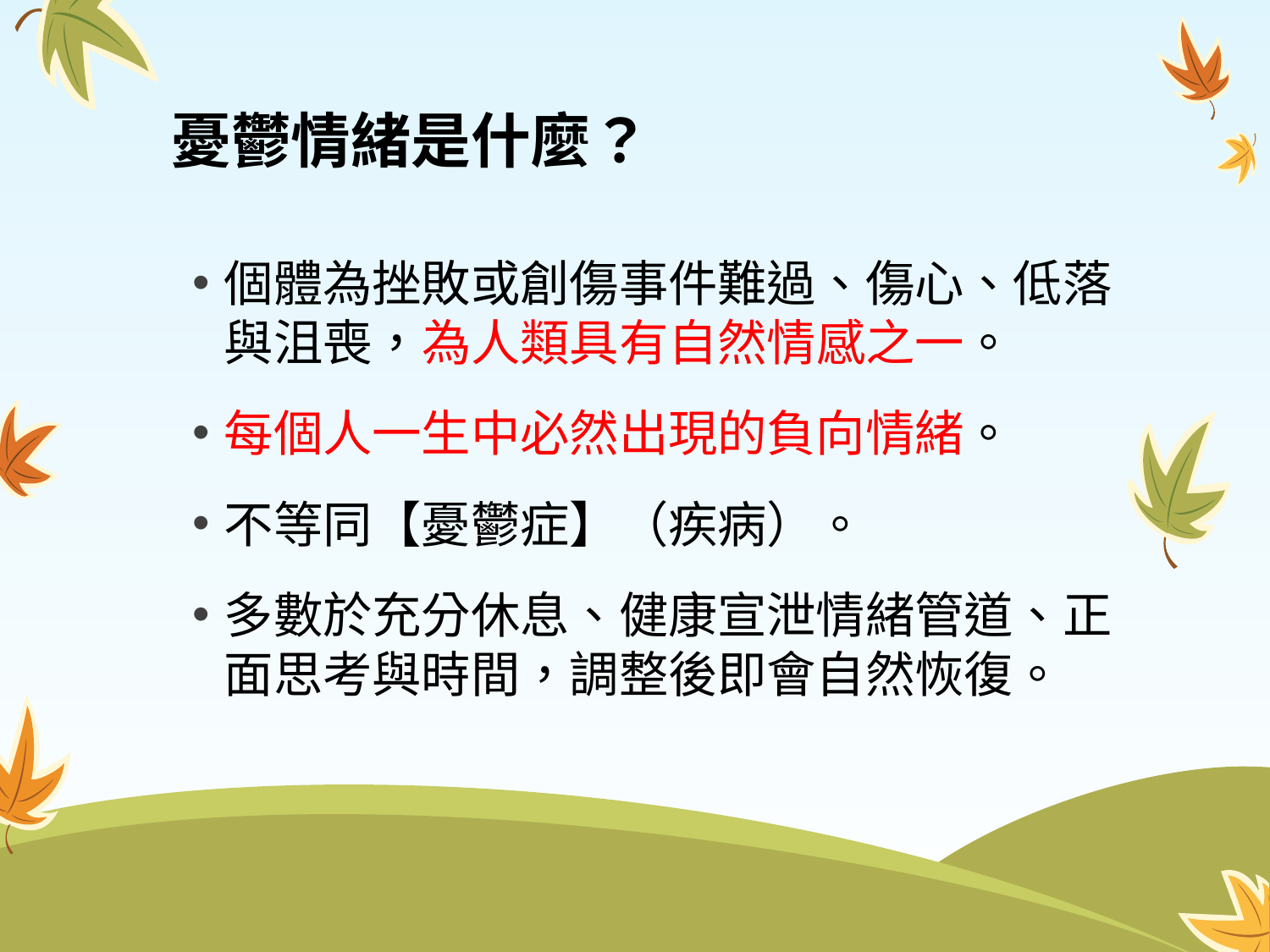

# 憂鬱情緒是什麼？
個體為挫敗或創傷事件難過、傷心、低落與沮喪，為人類具有自然情感之一。
每個人一生中必然出現的負向情緒。
不等同【憂鬱症】（疾病）。
多數於充分休息、健康宣泄情緒管道、正面思考與時間，調整後即會自然恢復。